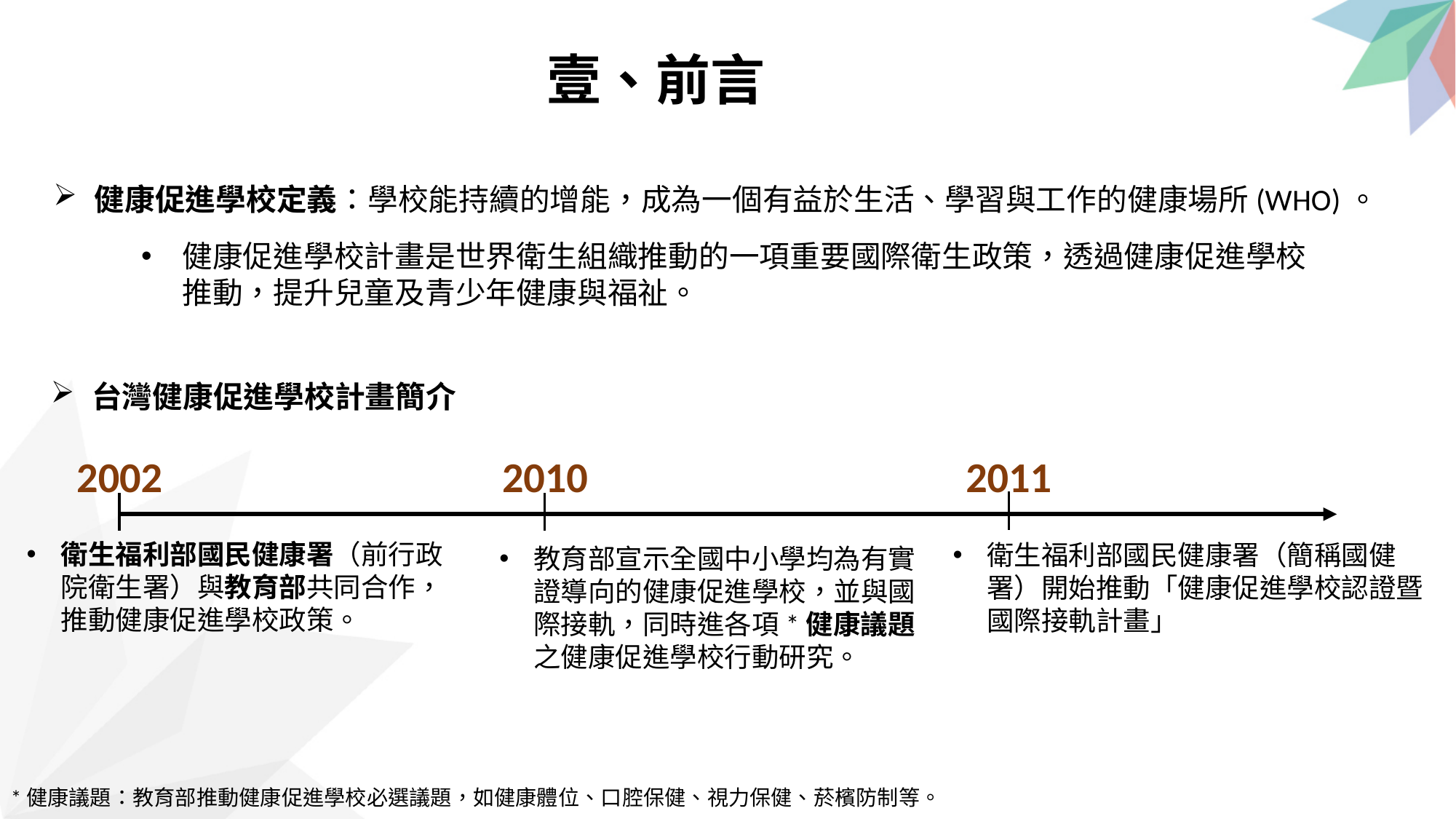

壹、前言
健康促進學校定義：學校能持續的增能，成為一個有益於生活、學習與工作的健康場所(WHO)。
健康促進學校計畫是世界衛生組織推動的一項重要國際衛生政策，透過健康促進學校推動，提升兒童及青少年健康與福祉。
台灣健康促進學校計畫簡介
2002
2010
2011
衛生福利部國民健康署（前行政院衛生署）與教育部共同合作，推動健康促進學校政策。
衛生福利部國民健康署（簡稱國健署）開始推動「健康促進學校認證暨國際接軌計畫」
教育部宣示全國中小學均為有實證導向的健康促進學校，並與國際接軌，同時進各項*健康議題之健康促進學校行動研究。
*健康議題：教育部推動健康促進學校必選議題，如健康體位、口腔保健、視力保健、菸檳防制等。